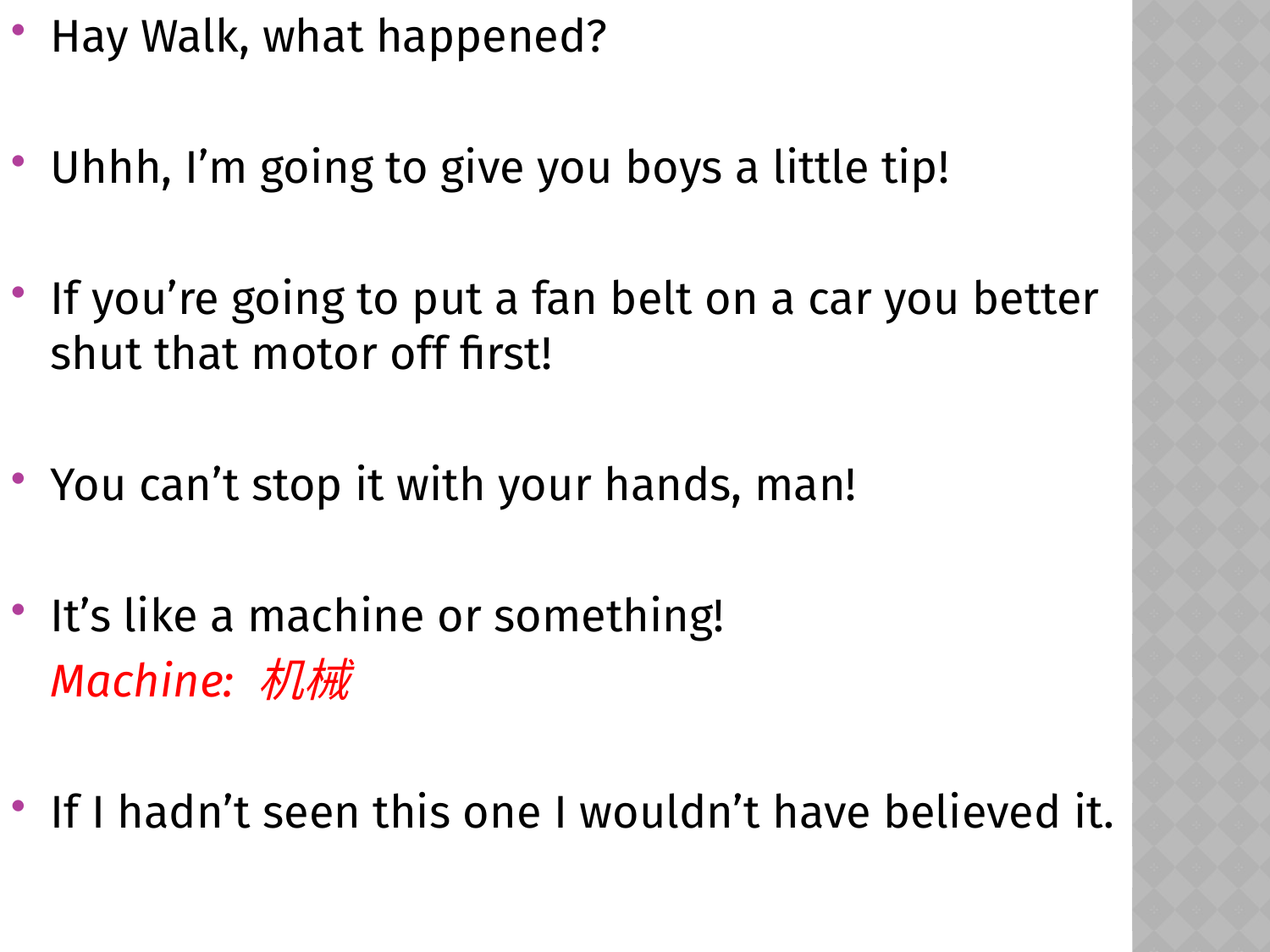

Hay Walk, what happened?

Uhhh, I’m going to give you boys a little tip!

If you’re going to put a fan belt on a car you better shut that motor off first!

You can’t stop it with your hands, man!

It’s like a machine or something!
	Machine: 机械

If I hadn’t seen this one I wouldn’t have believed it.